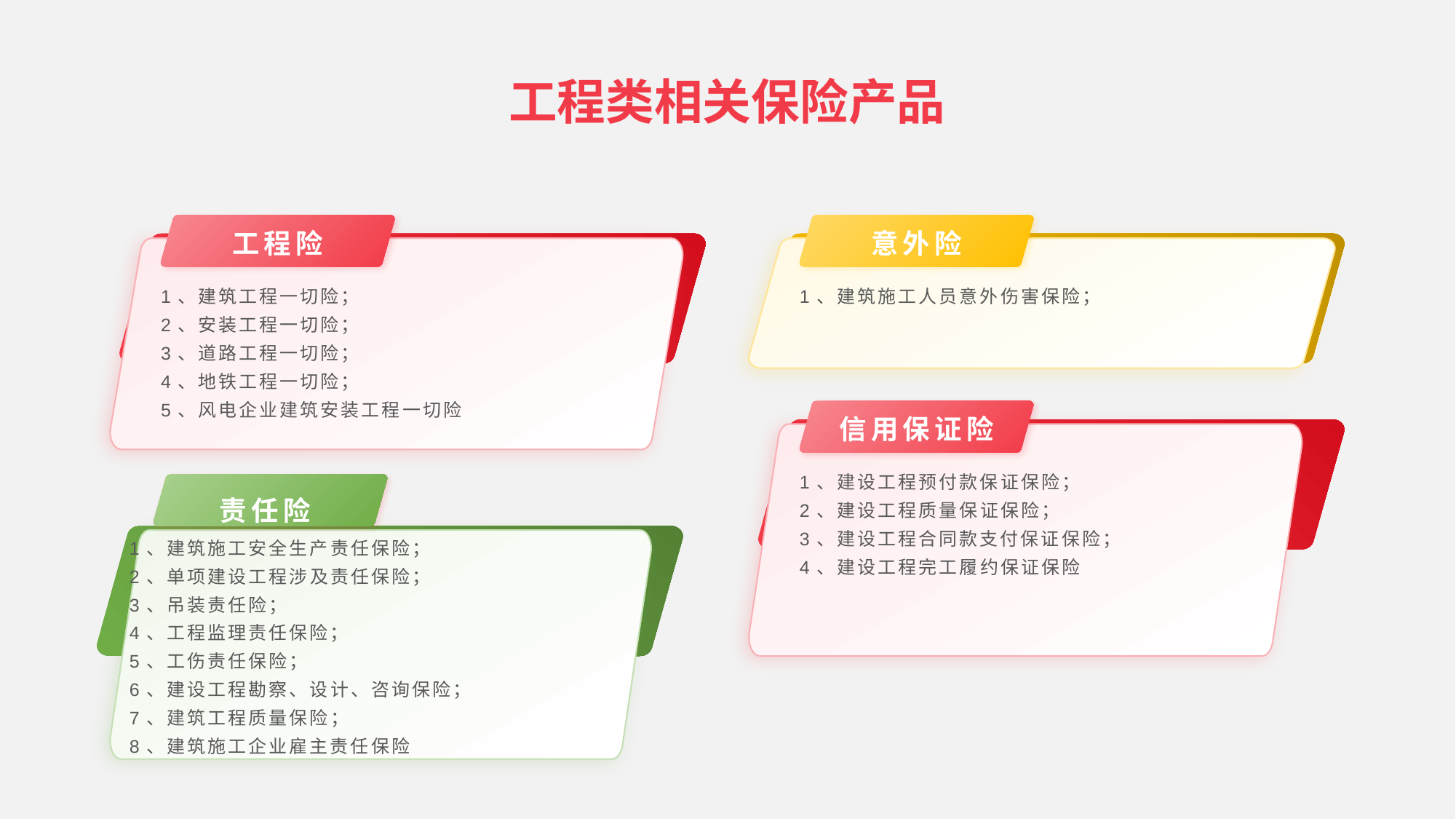

# 工程类相关保险产品

工程险

意外险

1、建筑施工人员意外伤害保险；
1、建筑工程一切险；
2、安装工程一切险；
3、道路工程一切险；
4、地铁工程一切险；
5、风电企业建筑安装工程一切险

信用保证险

1、建设工程预付款保证保险；
2、建设工程质量保证保险；
3、建设工程合同款支付保证保险；
4、建设工程完工履约保证保险

责任险

1、建筑施工安全生产责任保险；
2、单项建设工程涉及责任保险；
3、吊装责任险；
4、工程监理责任保险；
5、工伤责任保险；
6、建设工程勘察、设计、咨询保险；
7、建筑工程质量保险；
8、建筑施工企业雇主责任保险
23